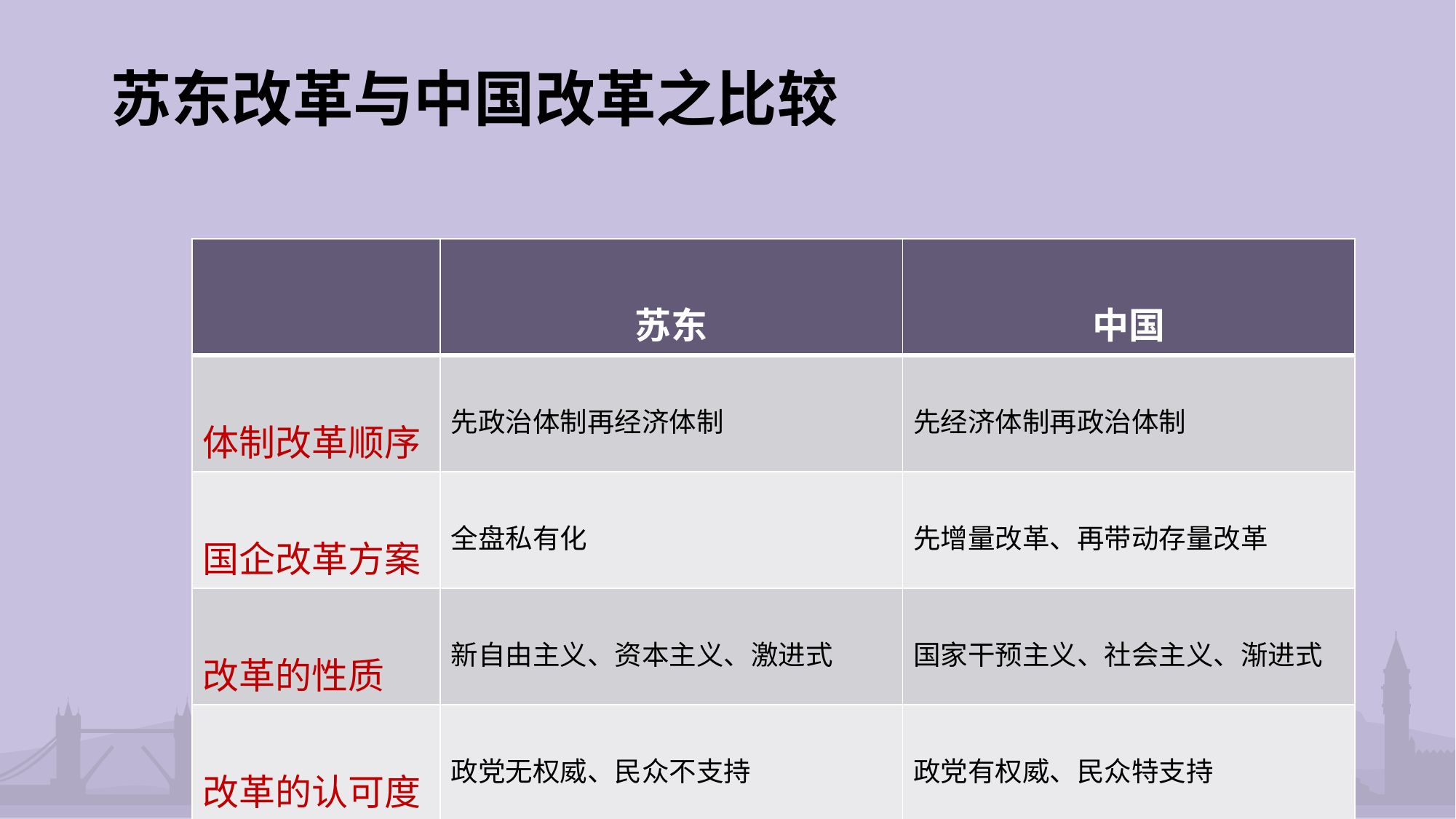

# 苏东改革与中国改革之比较
|  | 苏东 | 中国 |
| --- | --- | --- |
| 体制改革顺序 | 先政治体制再经济体制 | 先经济体制再政治体制 |
| 国企改革方案 | 全盘私有化 | 先增量改革、再带动存量改革 |
| 改革的性质 | 新自由主义、资本主义、激进式 | 国家干预主义、社会主义、渐进式 |
| 改革的认可度 | 政党无权威、民众不支持 | 政党有权威、民众特支持 |
|  |  |  |